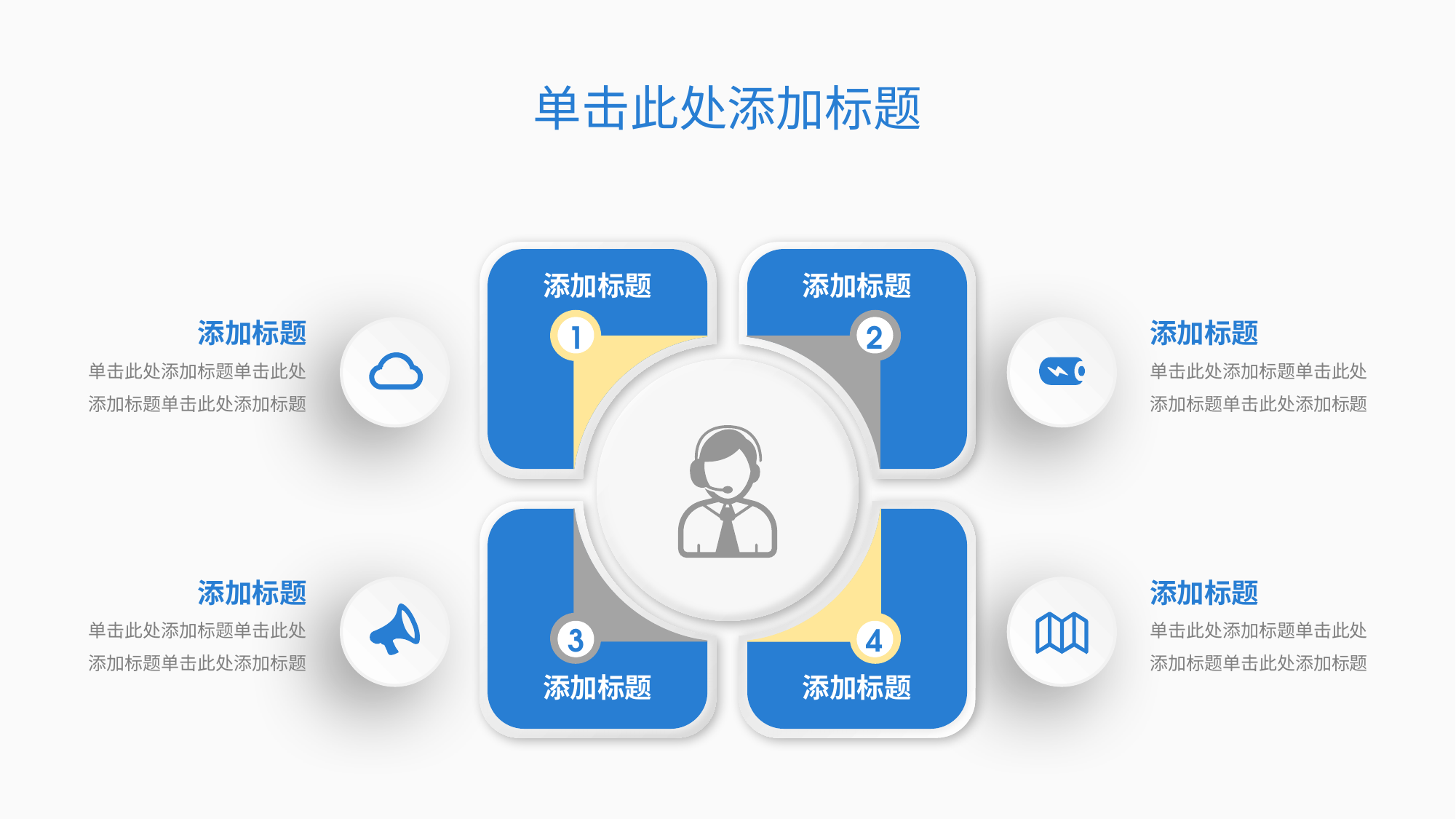

添加标题
添加标题

1

2

3

4

添加标题
添加标题
添加标题
单击此处添加标题单击此处添加标题单击此处添加标题

添加标题
单击此处添加标题单击此处添加标题单击此处添加标题

添加标题
单击此处添加标题单击此处添加标题单击此处添加标题

添加标题
单击此处添加标题单击此处添加标题单击此处添加标题